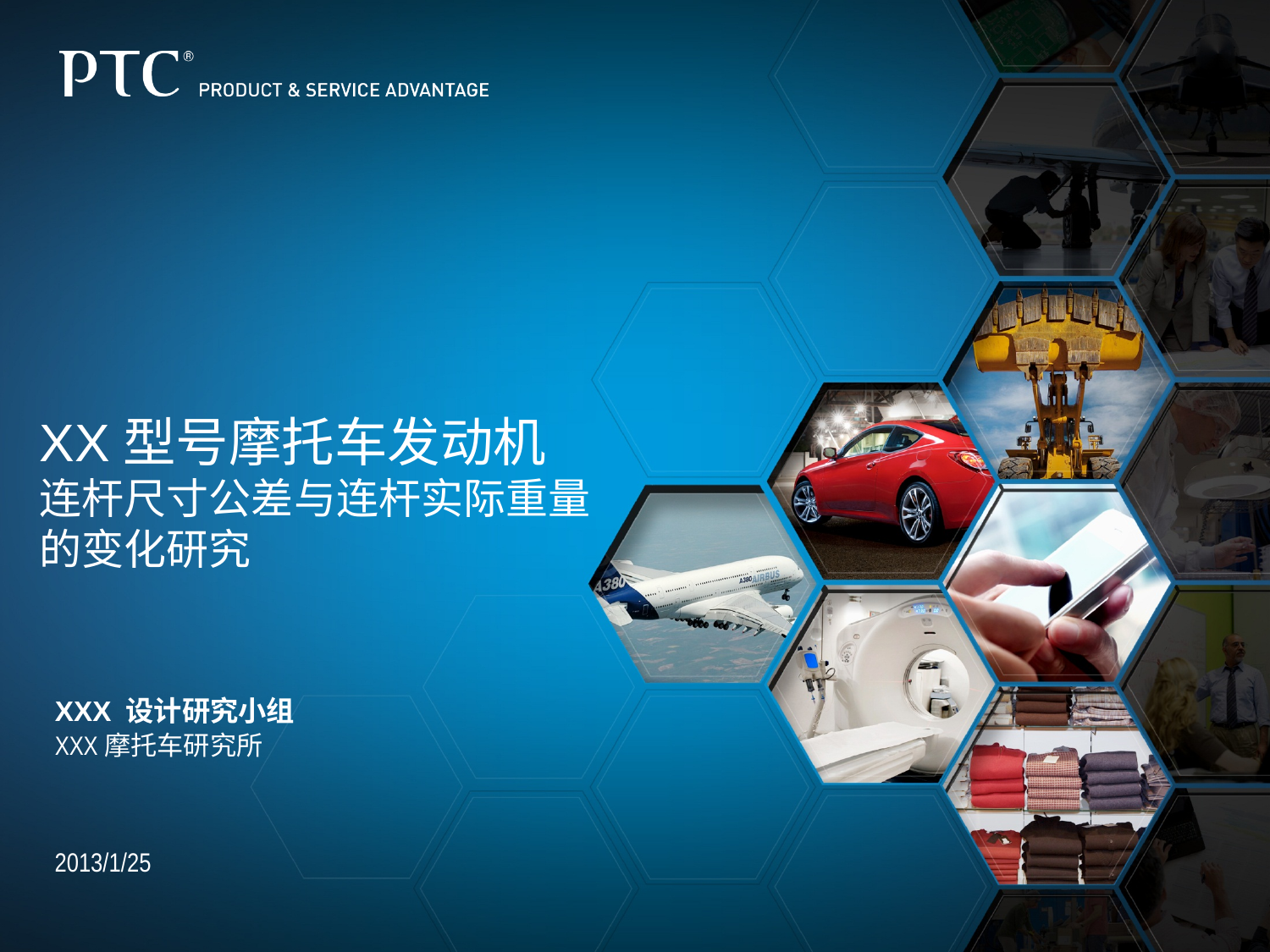

# XX型号摩托车发动机 连杆尺寸公差与连杆实际重量的变化研究
XXX 设计研究小组
XXX摩托车研究所
2013/1/25